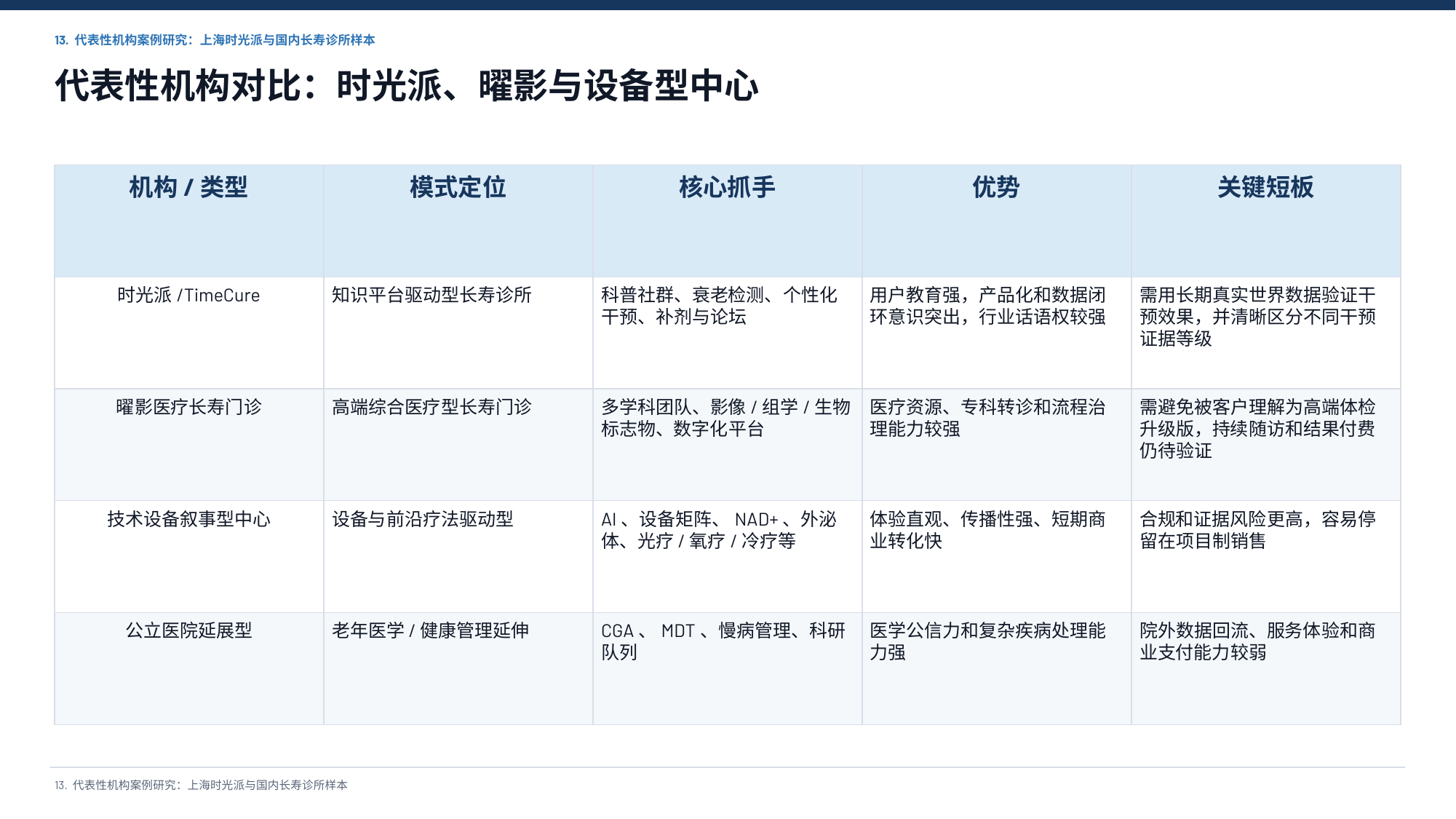

13. 代表性机构案例研究：上海时光派与国内长寿诊所样本
代表性机构对比：时光派、曜影与设备型中心

机构/类型
模式定位
核心抓手
优势
关键短板

时光派/TimeCure
知识平台驱动型长寿诊所
科普社群、衰老检测、个性化干预、补剂与论坛
用户教育强，产品化和数据闭环意识突出，行业话语权较强
需用长期真实世界数据验证干预效果，并清晰区分不同干预证据等级

曜影医疗长寿门诊
高端综合医疗型长寿门诊
多学科团队、影像/组学/生物标志物、数字化平台
医疗资源、专科转诊和流程治理能力较强
需避免被客户理解为高端体检升级版，持续随访和结果付费仍待验证

技术设备叙事型中心
设备与前沿疗法驱动型
AI、设备矩阵、NAD+、外泌体、光疗/氧疗/冷疗等
体验直观、传播性强、短期商业转化快
合规和证据风险更高，容易停留在项目制销售

公立医院延展型
老年医学/健康管理延伸
CGA、MDT、慢病管理、科研队列
医学公信力和复杂疾病处理能力强
院外数据回流、服务体验和商业支付能力较弱

13. 代表性机构案例研究：上海时光派与国内长寿诊所样本